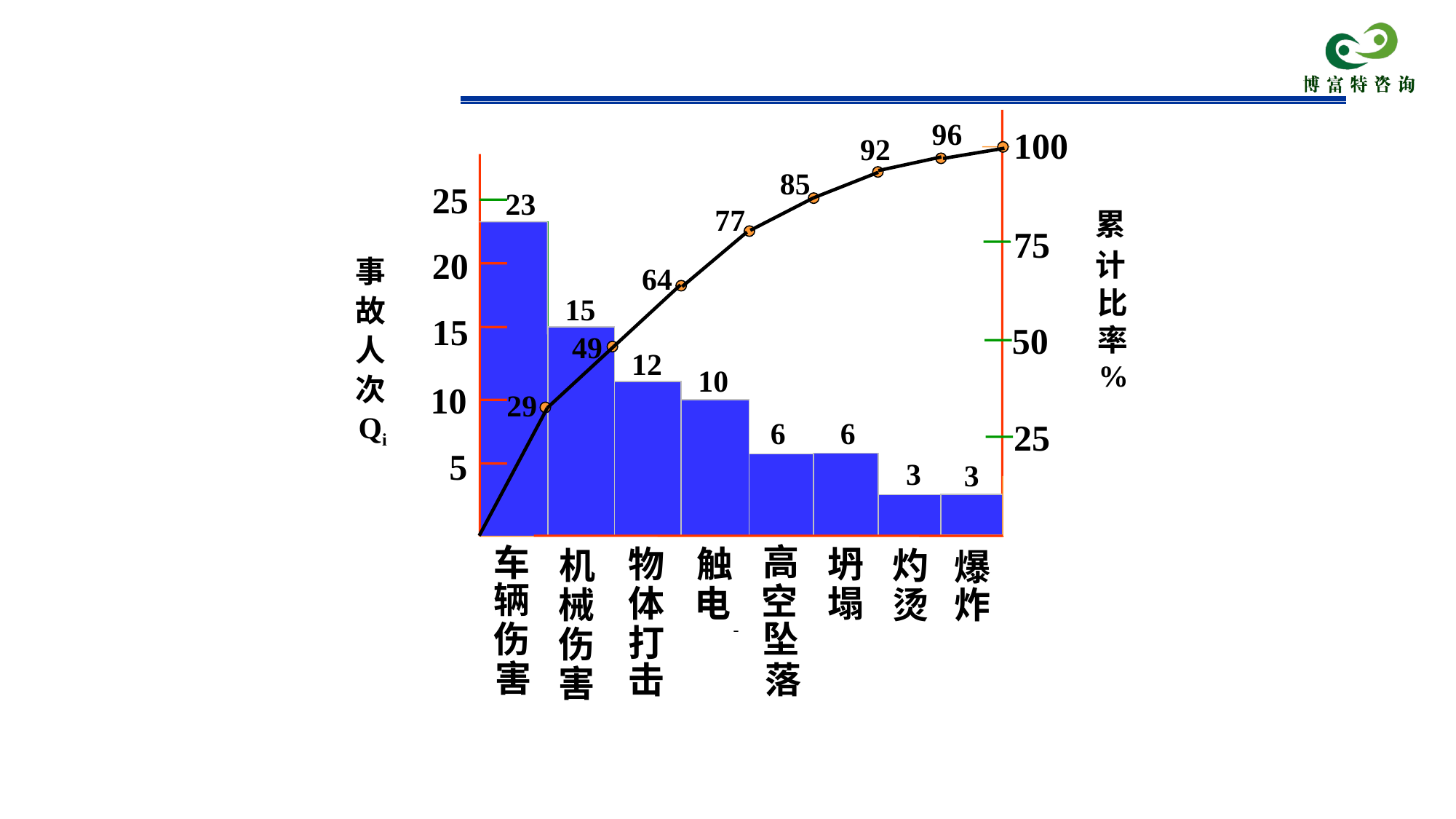

96

100
92

85

25

23

77

累
75

20
计

事
64

比

15

故

15
50
率
49
人

12

%
10
次
10
29

Qi
6      6

25

5
3
3

高
车

物
触
坍

机
灼
爆
辆
空
体
电
塌
械
烫
炸
伤
坠
打
伤

害
击
落
害